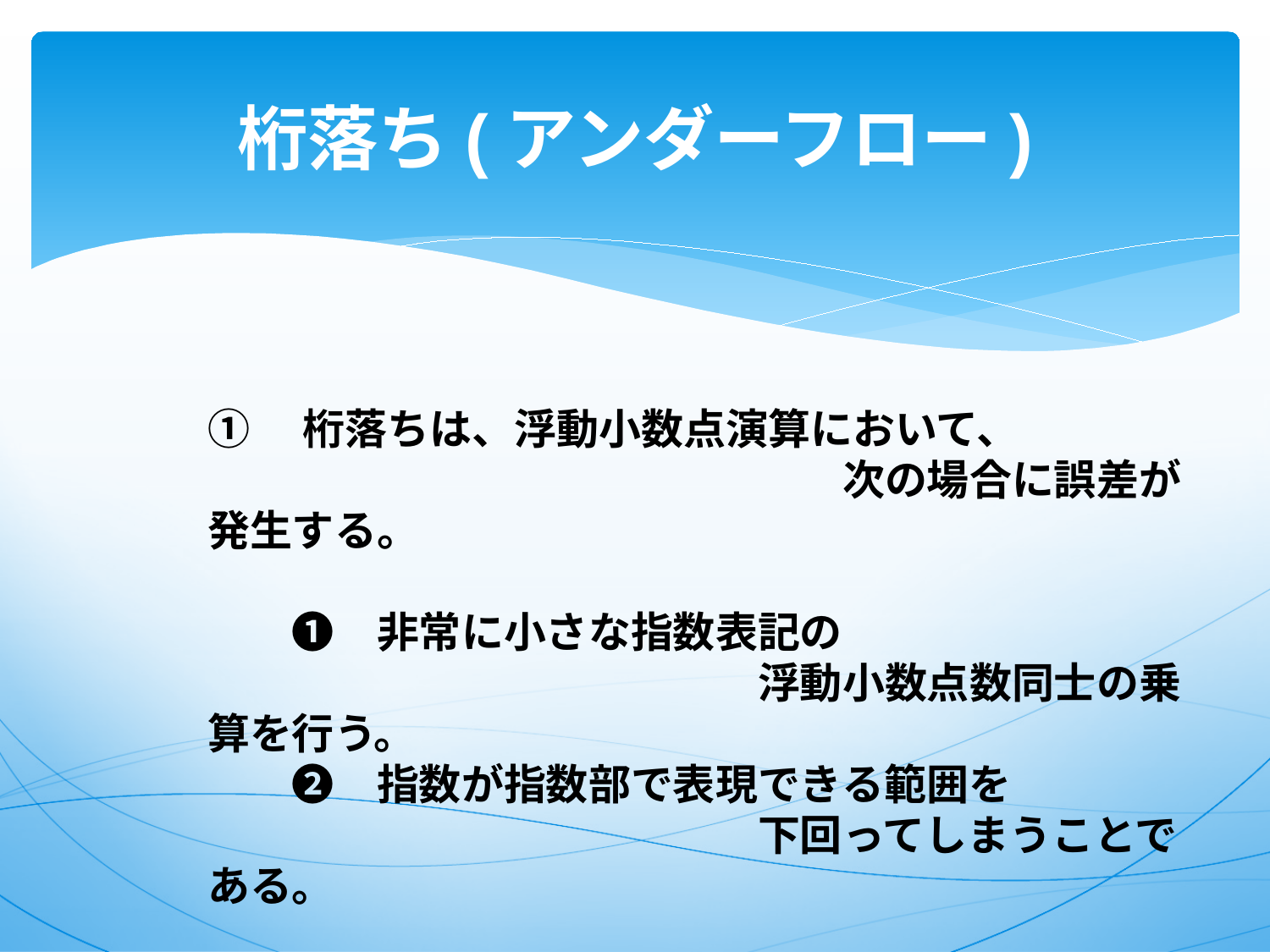

# 桁落ち(アンダーフロー)
①　桁落ちは、浮動小数点演算において、
　　　　　　　　　　　　　　　次の場合に誤差が発生する。

　　❶　非常に小さな指数表記の
　　　　　　　　　　　　　浮動小数点数同士の乗算を行う。
　　❷　指数が指数部で表現できる範囲を
　　　　　　　　　　　　　下回ってしまうことである。